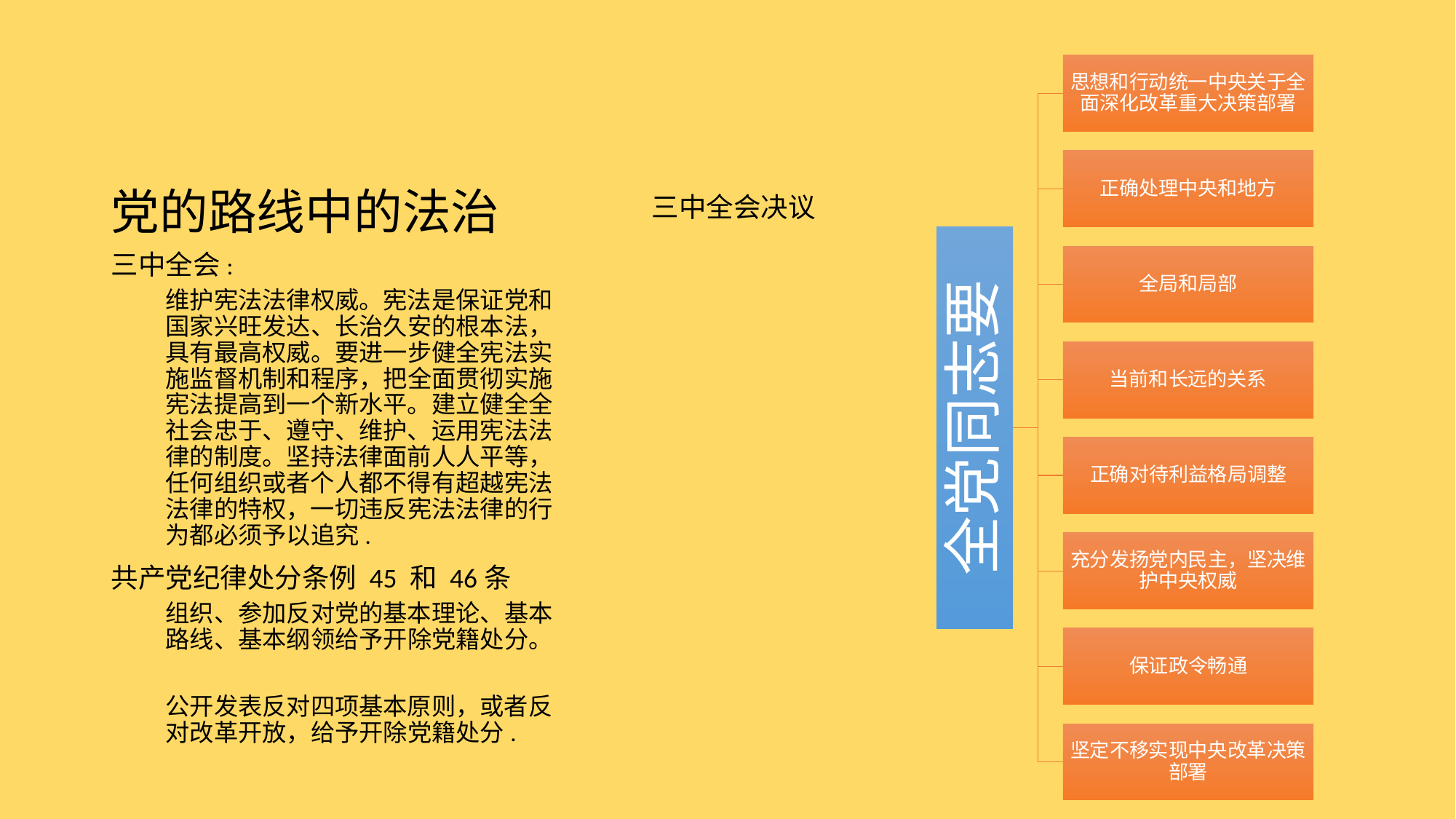

# 党的路线中的法治

全党同志要
思想和行动统一中央关于全面深化改革重大决策部署
正确处理中央和地方
全局和局部
当前和长远的关系
正确对待利益格局调整
充分发扬党内民主，坚决维护中央权威
保证政令畅通
坚定不移实现中央改革决策部署
三中全会决议
三中全会:
维护宪法法律权威。宪法是保证党和国家兴旺发达、长治久安的根本法，具有最高权威。要进一步健全宪法实施监督机制和程序，把全面贯彻实施宪法提高到一个新水平。建立健全全社会忠于、遵守、维护、运用宪法法律的制度。坚持法律面前人人平等，任何组织或者个人都不得有超越宪法法律的特权，一切违反宪法法律的行为都必须予以追究.
共产党纪律处分条例 45 和 46条
组织、参加反对党的基本理论、基本路线、基本纲领给予开除党籍处分。

公开发表反对四项基本原则，或者反对改革开放，给予开除党籍处分.